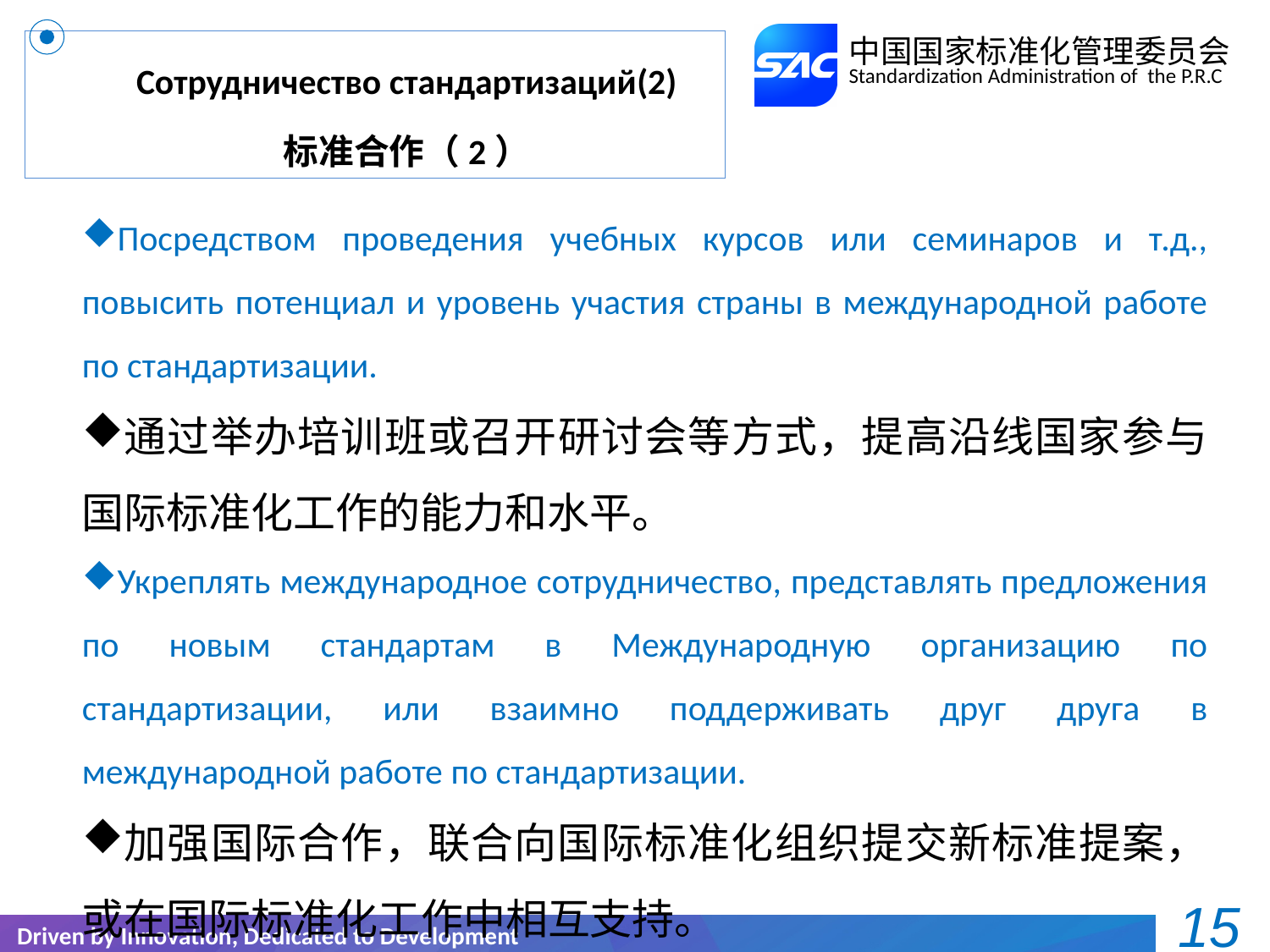

Сотрудничество стандартизаций(2)
标准合作（2）
Посредством проведения учебных курсов или семинаров и т.д., повысить потенциал и уровень участия страны в международной работе по стандартизации.
通过举办培训班或召开研讨会等方式，提高沿线国家参与国际标准化工作的能力和水平。
Укреплять международное сотрудничество, представлять предложения по новым стандартам в Международную организацию по стандартизации, или взаимно поддерживать друг друга в международной работе по стандартизации.
加强国际合作，联合向国际标准化组织提交新标准提案，或在国际标准化工作中相互支持。